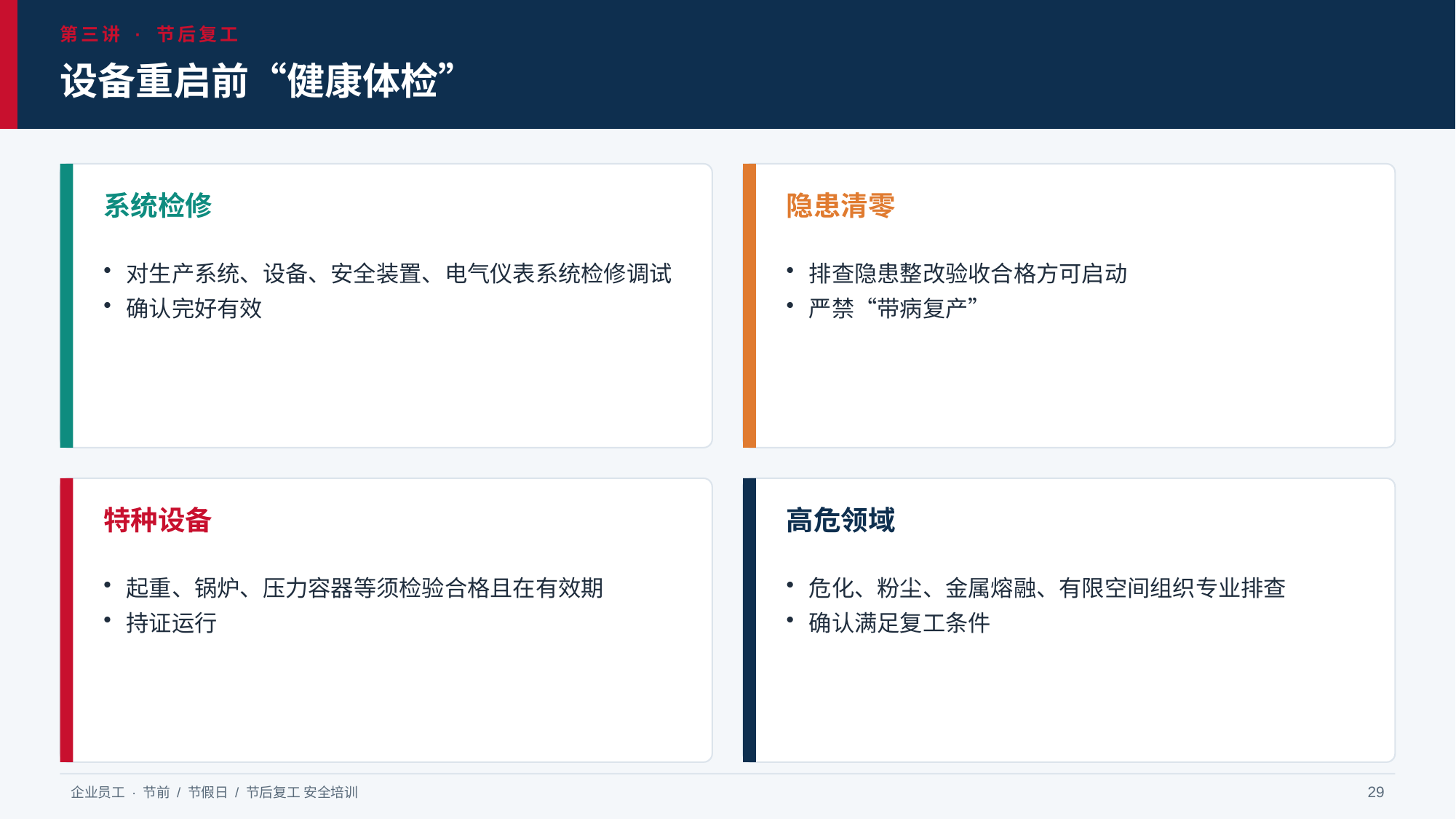

第三讲 · 节后复工
设备重启前“健康体检”

系统检修
隐患清零
对生产系统、设备、安全装置、电气仪表系统检修调试
确认完好有效
排查隐患整改验收合格方可启动
严禁“带病复产”

特种设备
高危领域
起重、锅炉、压力容器等须检验合格且在有效期
持证运行
危化、粉尘、金属熔融、有限空间组织专业排查
确认满足复工条件

企业员工 · 节前 / 节假日 / 节后复工 安全培训
29